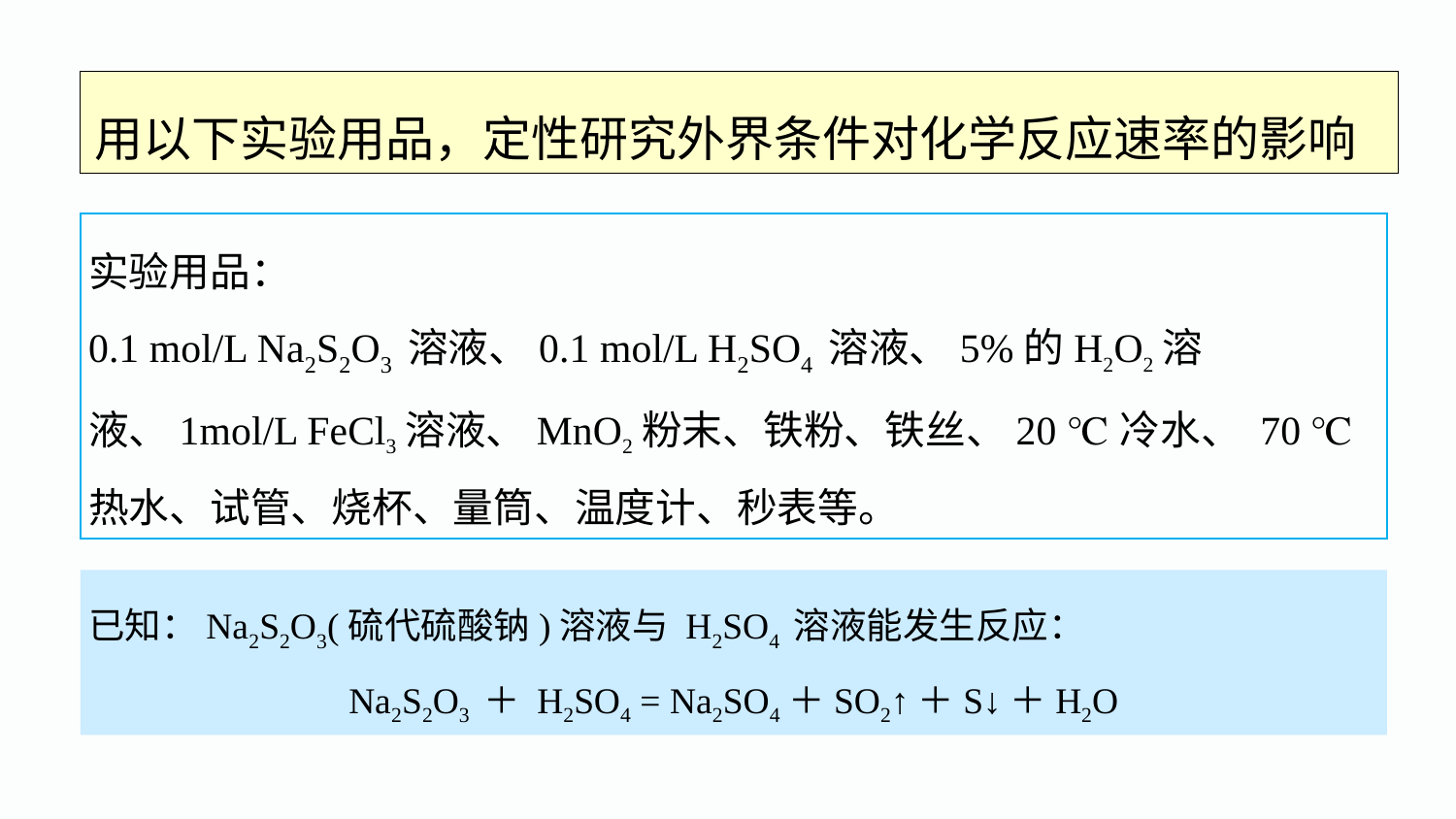

用以下实验用品，定性研究外界条件对化学反应速率的影响
实验用品：
0.1 mol/L Na2S2O3 溶液、0.1 mol/L H2SO4 溶液、5%的H2O2溶液、1mol/L FeCl3溶液、MnO2粉末、铁粉、铁丝、20 ℃冷水、 70 ℃热水、试管、烧杯、量筒、温度计、秒表等。
已知：Na2S2O3(硫代硫酸钠)溶液与 H2SO4 溶液能发生反应：
Na2S2O3 ＋ H2SO4 = Na2SO4＋SO2↑＋S↓＋H2O